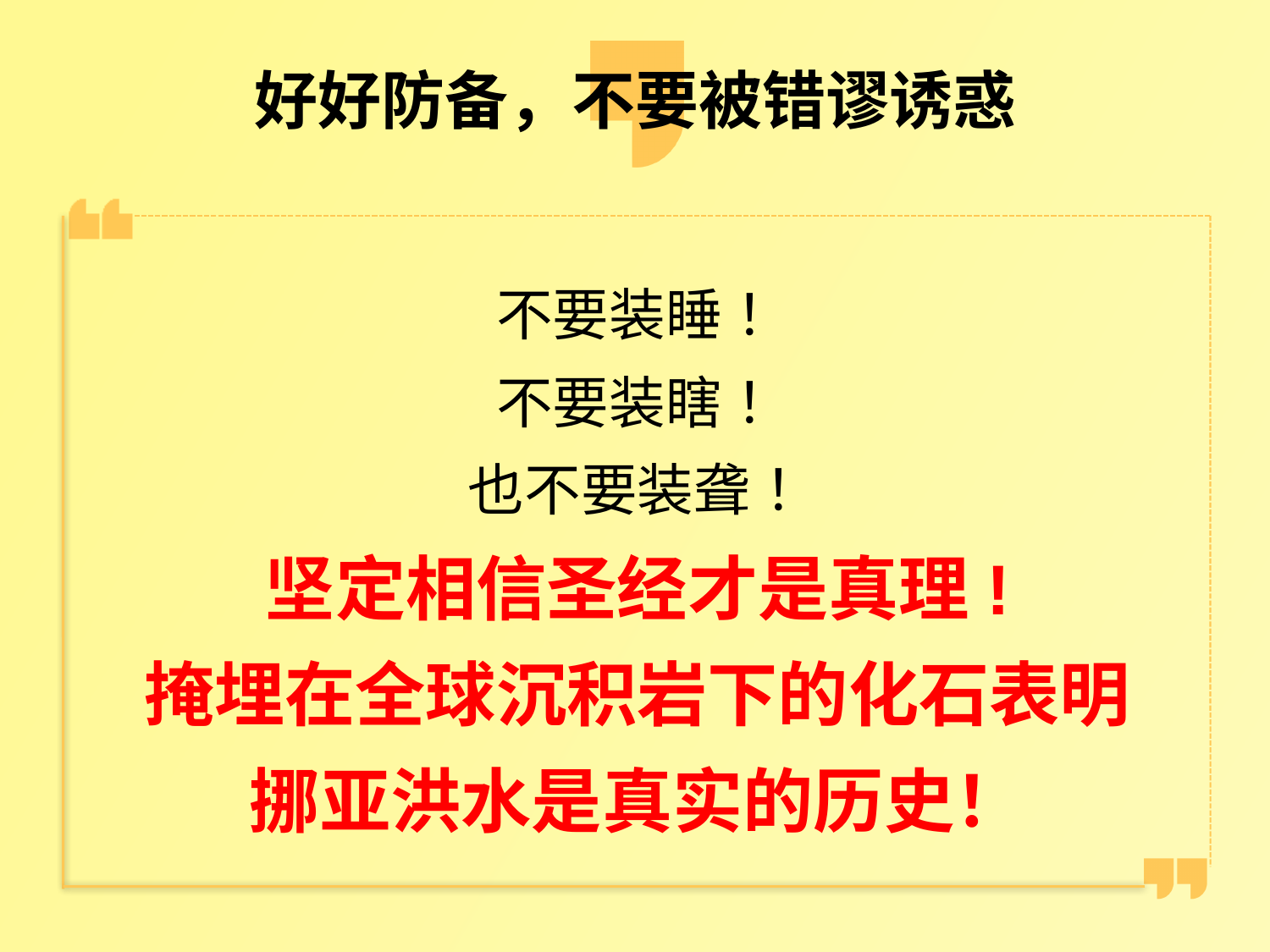

# 好好防备，不要被错谬诱惑
不要装睡！
不要装瞎！
也不要装聋！
坚定相信圣经才是真理!
掩埋在全球沉积岩下的化石表明
挪亚洪水是真实的历史！